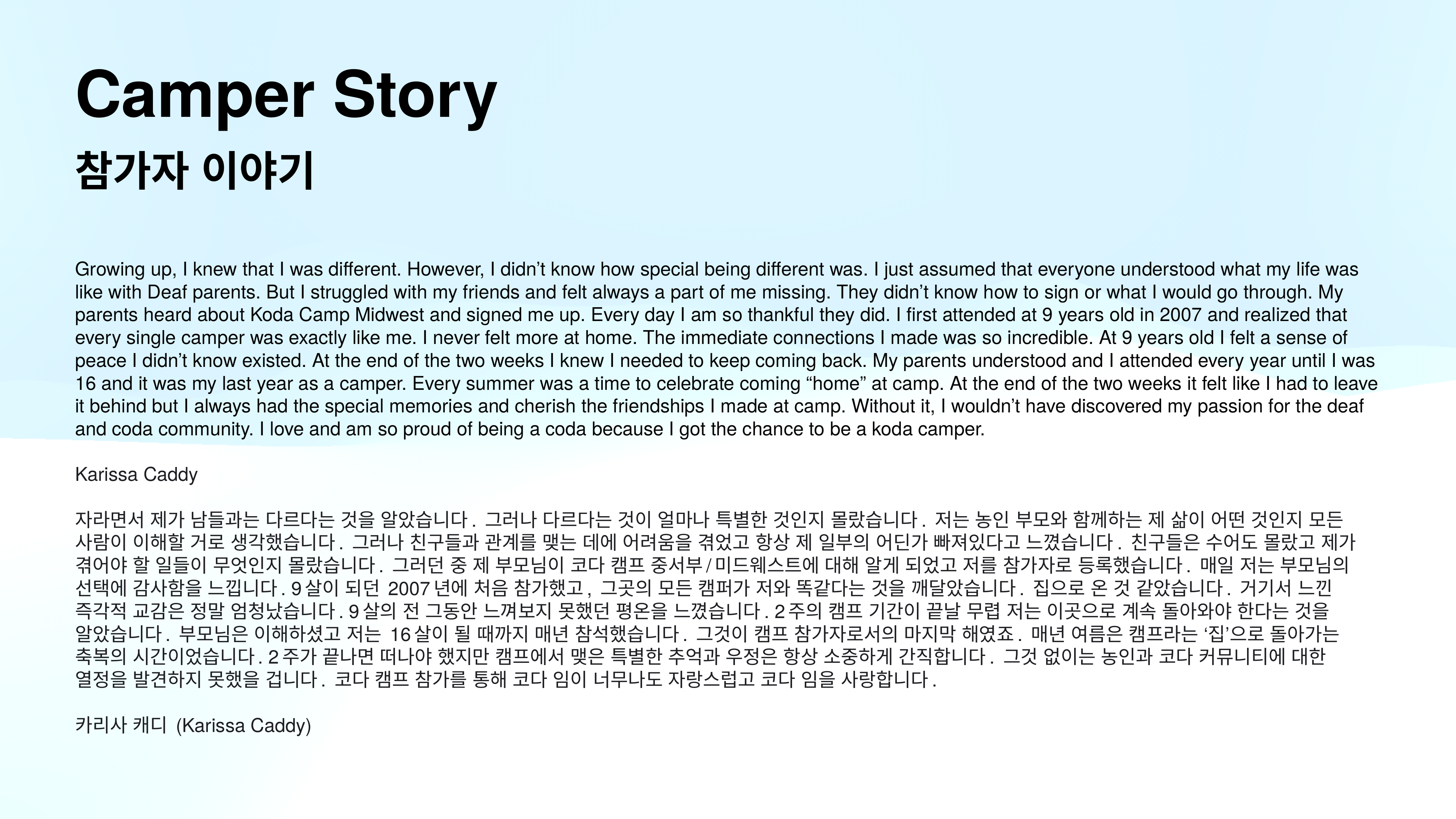

# Camper Story
참가자 이야기
Growing up, I knew that I was different. However, I didn’t know how special being different was. I just assumed that everyone understood what my life was like with Deaf parents. But I struggled with my friends and felt always a part of me missing. They didn’t know how to sign or what I would go through. My parents heard about Koda Camp Midwest and signed me up. Every day I am so thankful they did. I first attended at 9 years old in 2007 and realized that every single camper was exactly like me. I never felt more at home. The immediate connections I made was so incredible. At 9 years old I felt a sense of peace I didn’t know existed. At the end of the two weeks I knew I needed to keep coming back. My parents understood and I attended every year until I was 16 and it was my last year as a camper. Every summer was a time to celebrate coming “home” at camp. At the end of the two weeks it felt like I had to leave it behind but I always had the special memories and cherish the friendships I made at camp. Without it, I wouldn’t have discovered my passion for the deaf and coda community. I love and am so proud of being a coda because I got the chance to be a koda camper.

Karissa Caddy

자라면서 제가 남들과는 다르다는 것을 알았습니다. 그러나 다르다는 것이 얼마나 특별한 것인지 몰랐습니다. 저는 농인 부모와 함께하는 제 삶이 어떤 것인지 모든 사람이 이해할 거로 생각했습니다. 그러나 친구들과 관계를 맺는 데에 어려움을 겪었고 항상 제 일부의 어딘가 빠져있다고 느꼈습니다. 친구들은 수어도 몰랐고 제가 겪어야 할 일들이 무엇인지 몰랐습니다. 그러던 중 제 부모님이 코다 캠프 중서부/미드웨스트에 대해 알게 되었고 저를 참가자로 등록했습니다. 매일 저는 부모님의 선택에 감사함을 느낍니다. 9살이 되던 2007년에 처음 참가했고, 그곳의 모든 캠퍼가 저와 똑같다는 것을 깨달았습니다. 집으로 온 것 같았습니다. 거기서 느낀 즉각적 교감은 정말 엄청났습니다. 9살의 전 그동안 느껴보지 못했던 평온을 느꼈습니다. 2주의 캠프 기간이 끝날 무렵 저는 이곳으로 계속 돌아와야 한다는 것을 알았습니다. 부모님은 이해하셨고 저는 16살이 될 때까지 매년 참석했습니다. 그것이 캠프 참가자로서의 마지막 해였죠. 매년 여름은 캠프라는 ‘집’으로 돌아가는 축복의 시간이었습니다. 2주가 끝나면 떠나야 했지만 캠프에서 맺은 특별한 추억과 우정은 항상 소중하게 간직합니다. 그것 없이는 농인과 코다 커뮤니티에 대한 열정을 발견하지 못했을 겁니다. 코다 캠프 참가를 통해 코다 임이 너무나도 자랑스럽고 코다 임을 사랑합니다.

카리사 캐디 (Karissa Caddy)